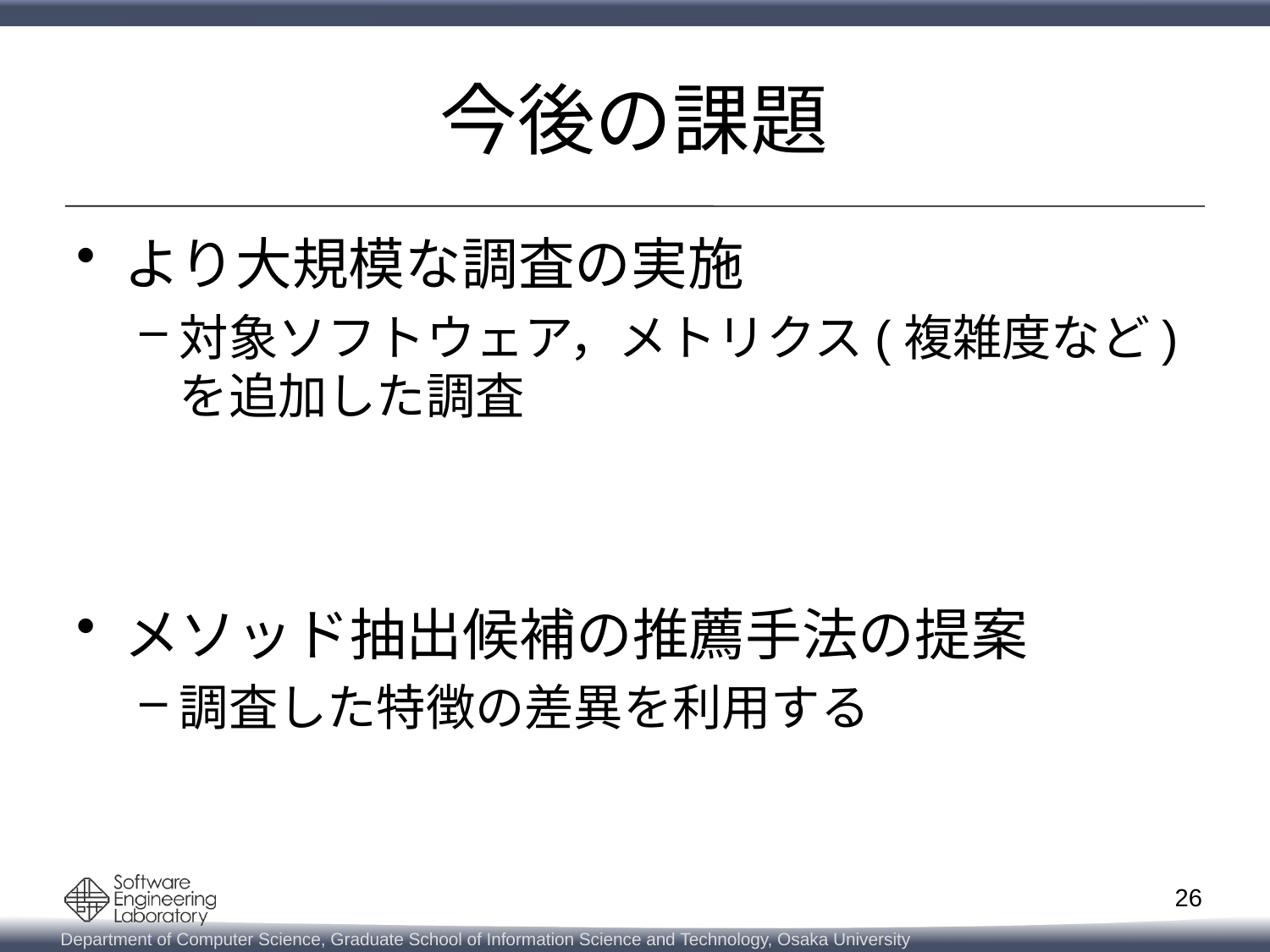

# 今後の課題
より大規模な調査の実施
対象ソフトウェア，メトリクス(複雑度など)を追加した調査

メソッド抽出候補の推薦手法の提案
調査した特徴の差異を利用する

26